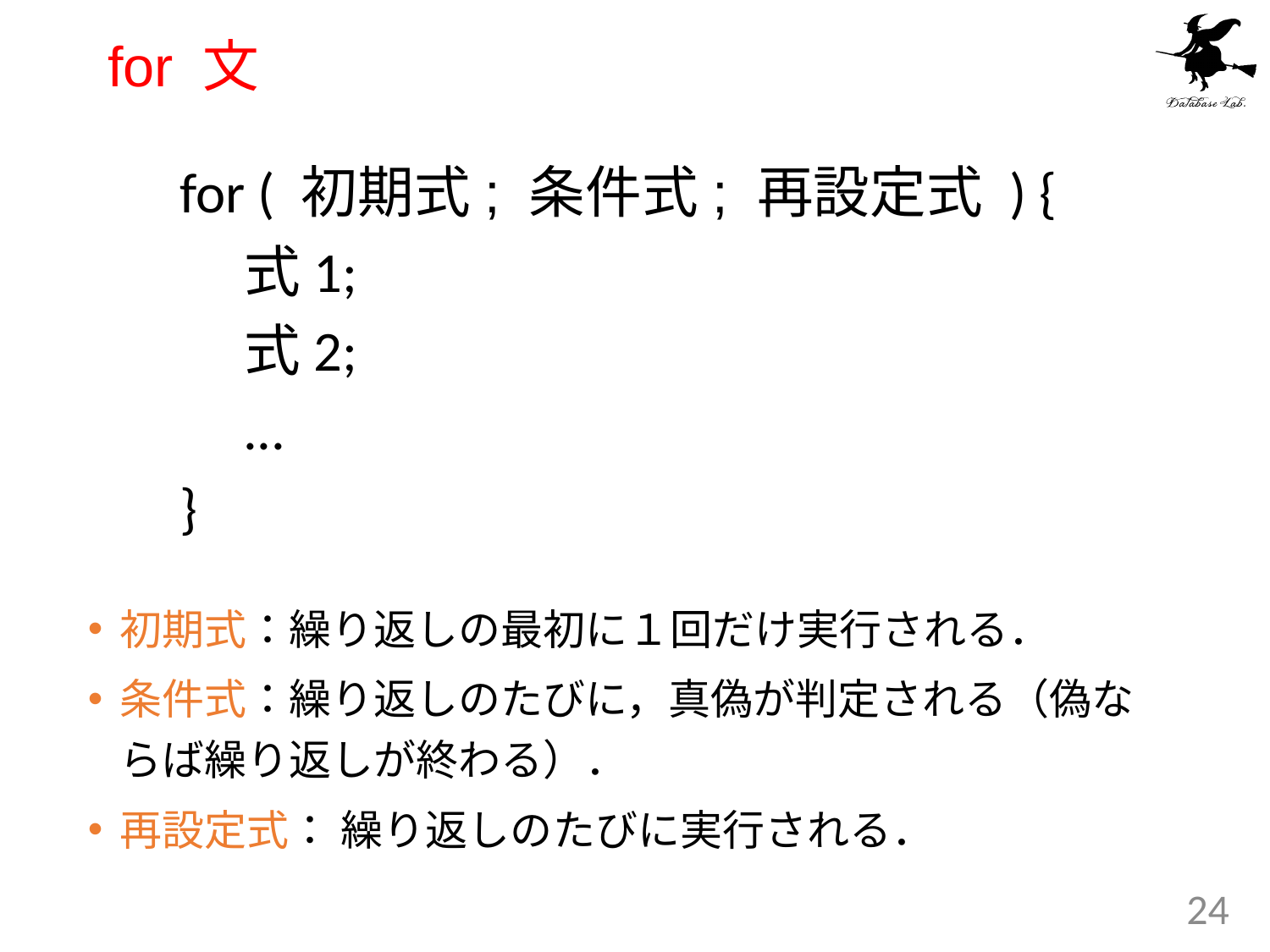

# for 文
for ( 初期式; 条件式; 再設定式 ) {
    式1;
    式2;
     ...
}

初期式：繰り返しの最初に１回だけ実行される．
条件式：繰り返しのたびに，真偽が判定される（偽ならば繰り返しが終わる）．
再設定式： 繰り返しのたびに実行される．
24